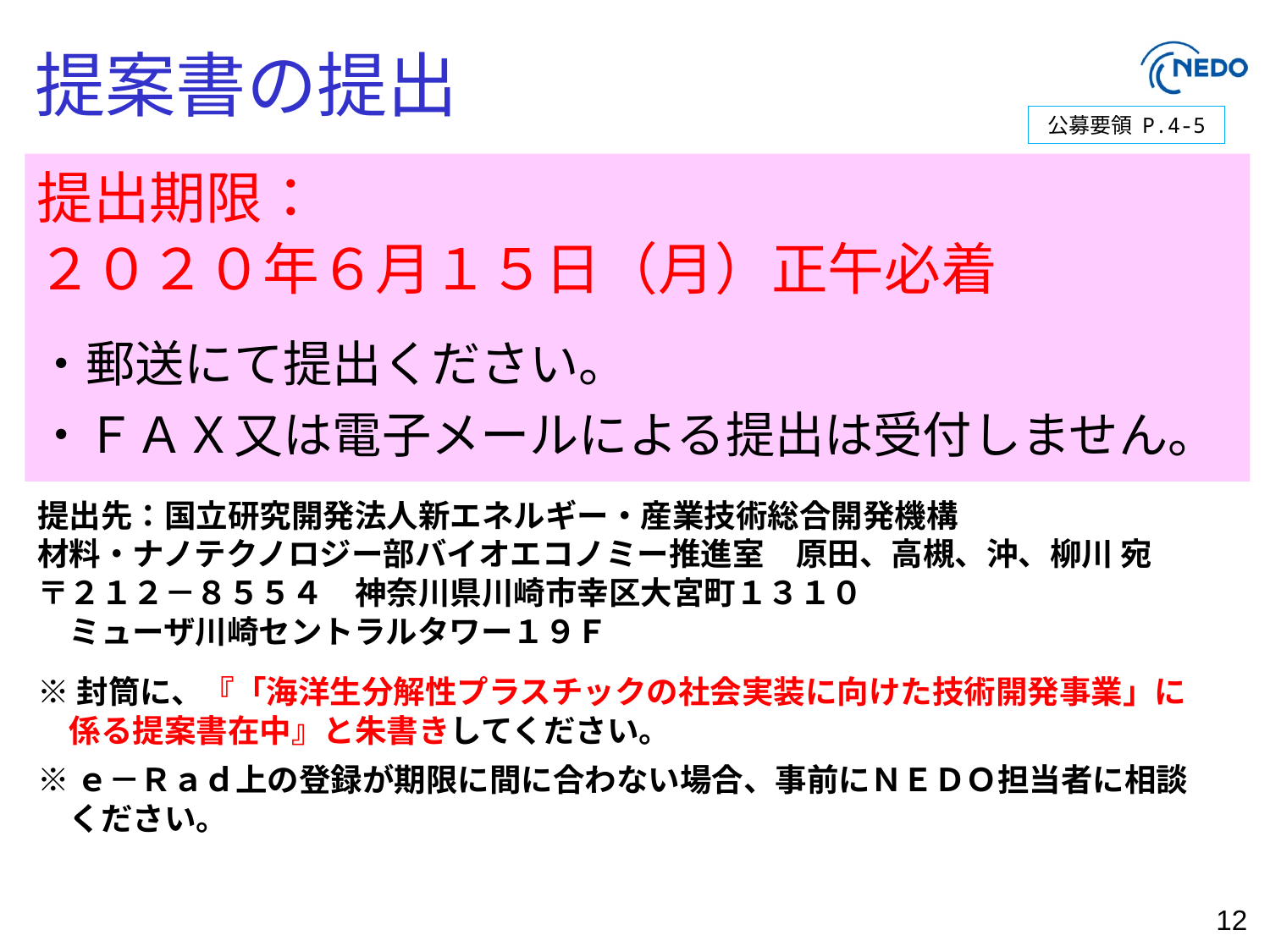

# 提案書の提出
公募要領 P.4-5
提出期限：
２０２０年６月１５日（月）正午必着
・郵送にて提出ください。
・ＦＡＸ又は電子メールによる提出は受付しません。

提出先：国立研究開発法人新エネルギー・産業技術総合開発機構
材料・ナノテクノロジー部バイオエコノミー推進室　原田、高槻、沖、柳川 宛
〒２１２－８５５４　神奈川県川崎市幸区大宮町１３１０
　ミューザ川崎セントラルタワー１９Ｆ
※封筒に、『「海洋生分解性プラスチックの社会実装に向けた技術開発事業」に
　係る提案書在中』と朱書きしてください。
※ｅ－Ｒａｄ上の登録が期限に間に合わない場合、事前にＮＥＤＯ担当者に相談
　ください。
12